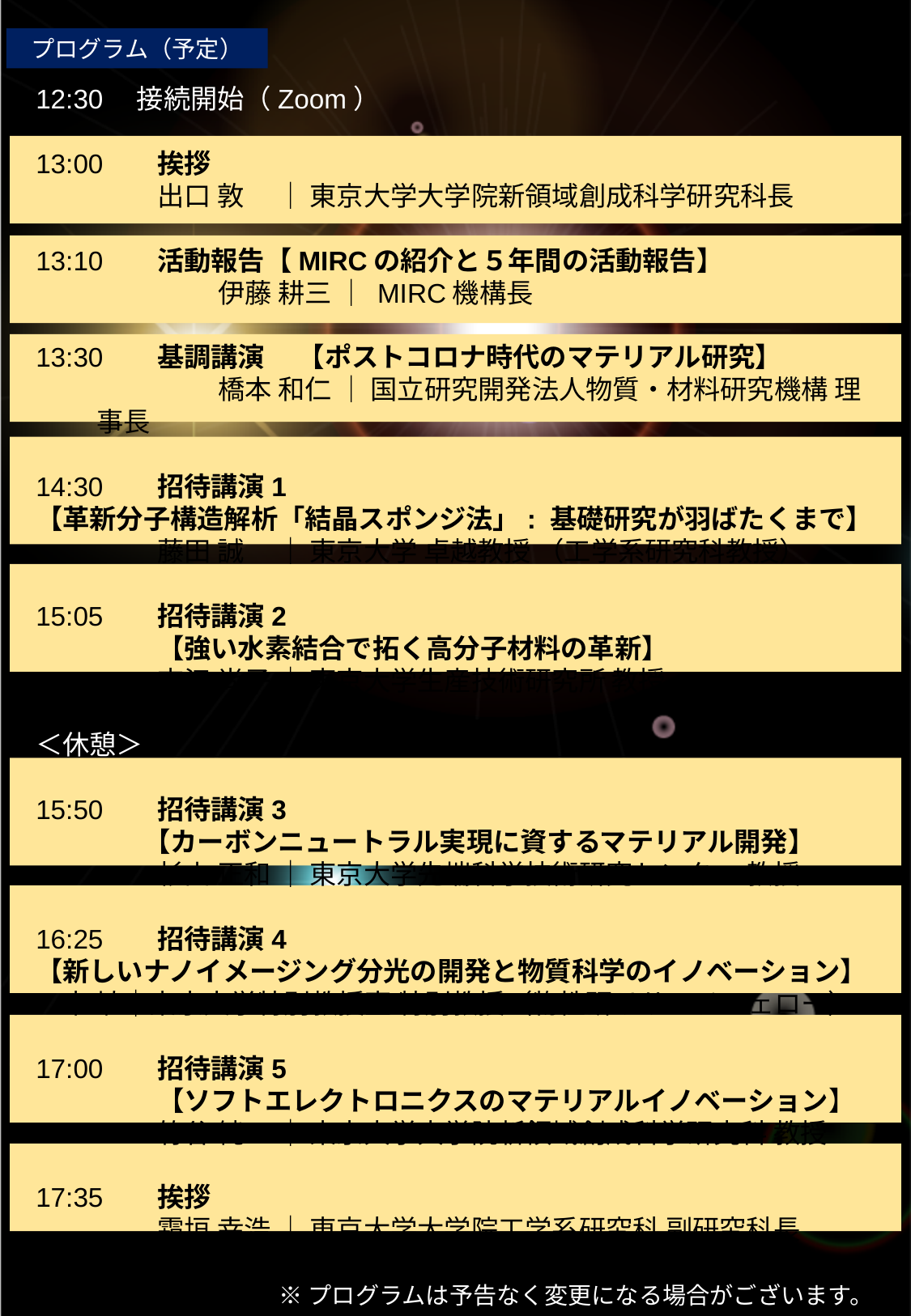

プログラム（予定）
12:30　接続開始（Zoom）

13:00	挨拶
出口 敦 　｜ 東京大学大学院新領域創成科学研究科長

13:10	活動報告【MIRCの紹介と５年間の活動報告】
	伊藤 耕三 ｜ MIRC機構長

13:30	基調講演 　【ポストコロナ時代のマテリアル研究】
	橋本 和仁 ｜ 国立研究開発法人物質・材料研究機構 理事長

14:30	招待講演1
【革新分子構造解析「結晶スポンジ法」: 基礎研究が羽ばたくまで】
	藤田 誠　 ｜ 東京大学 卓越教授 （工学系研究科教授）

15:05	招待講演2
	【強い水素結合で拓く高分子材料の革新】
吉江 尚子 ｜ 東京大学生産技術研究所 教授

＜休憩＞

15:50	招待講演3
　　　　【カーボンニュートラル実現に資するマテリアル開発】
	杉山 正和 ｜ 東京大学先端科学技術研究センター 教授

16:25	招待講演4
【新しいナノイメージング分光の開発と物質科学のイノベーション】
　辛 埴｜東京大学特別教授室 特別教授（物性研リサーチフェロー）

17:00	招待講演5
	【ソフトエレクトロニクスのマテリアルイノベーション】
	竹谷 純一 ｜ 東京大学大学院新領域創成科学研究科 教授

17:35	挨拶
	霜垣 幸浩 ｜ 東京大学大学院工学系研究科 副研究科長

		※プログラムは予告なく変更になる場合がございます。